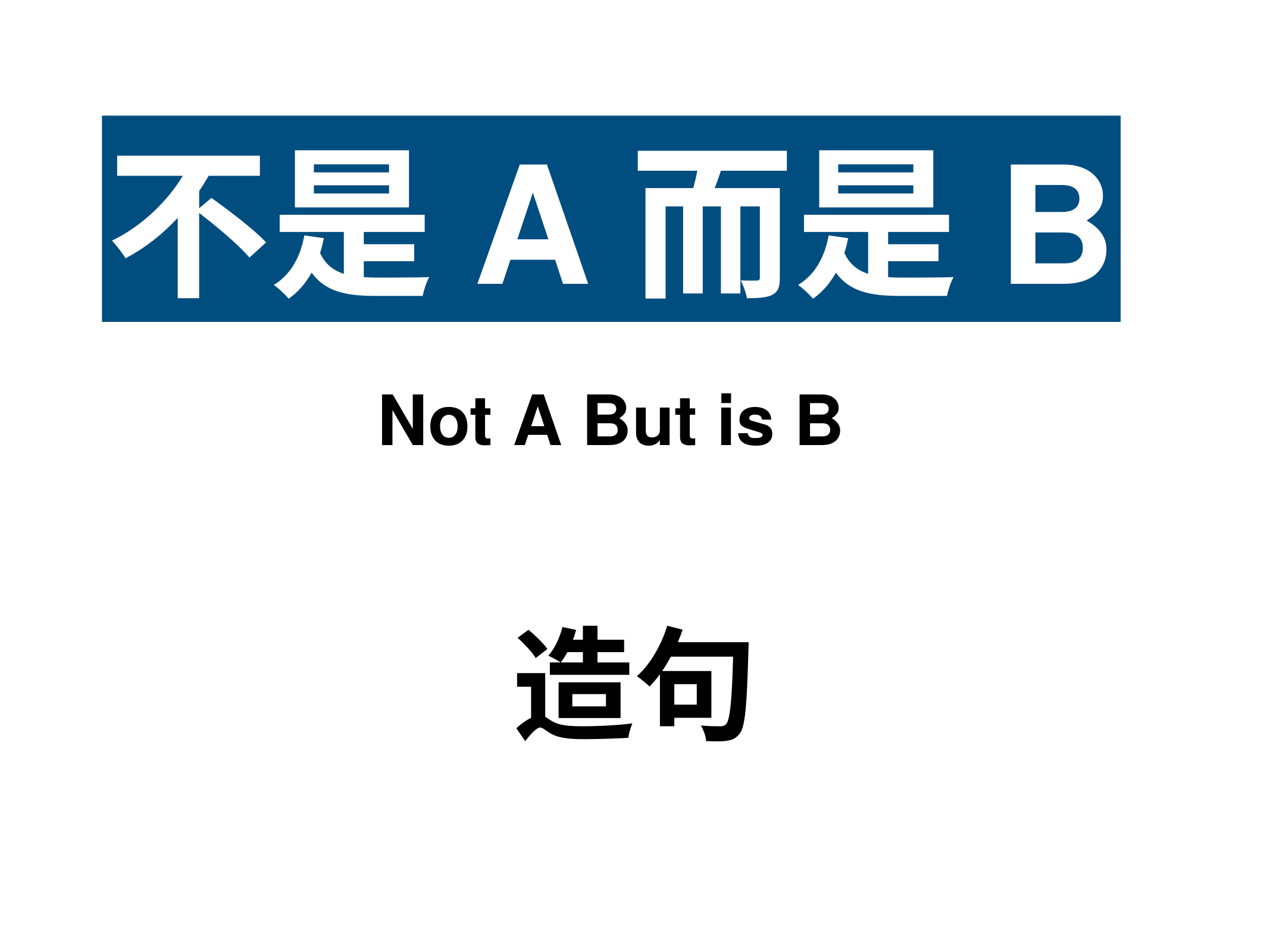

不是A而是B
Not A But is B
造句